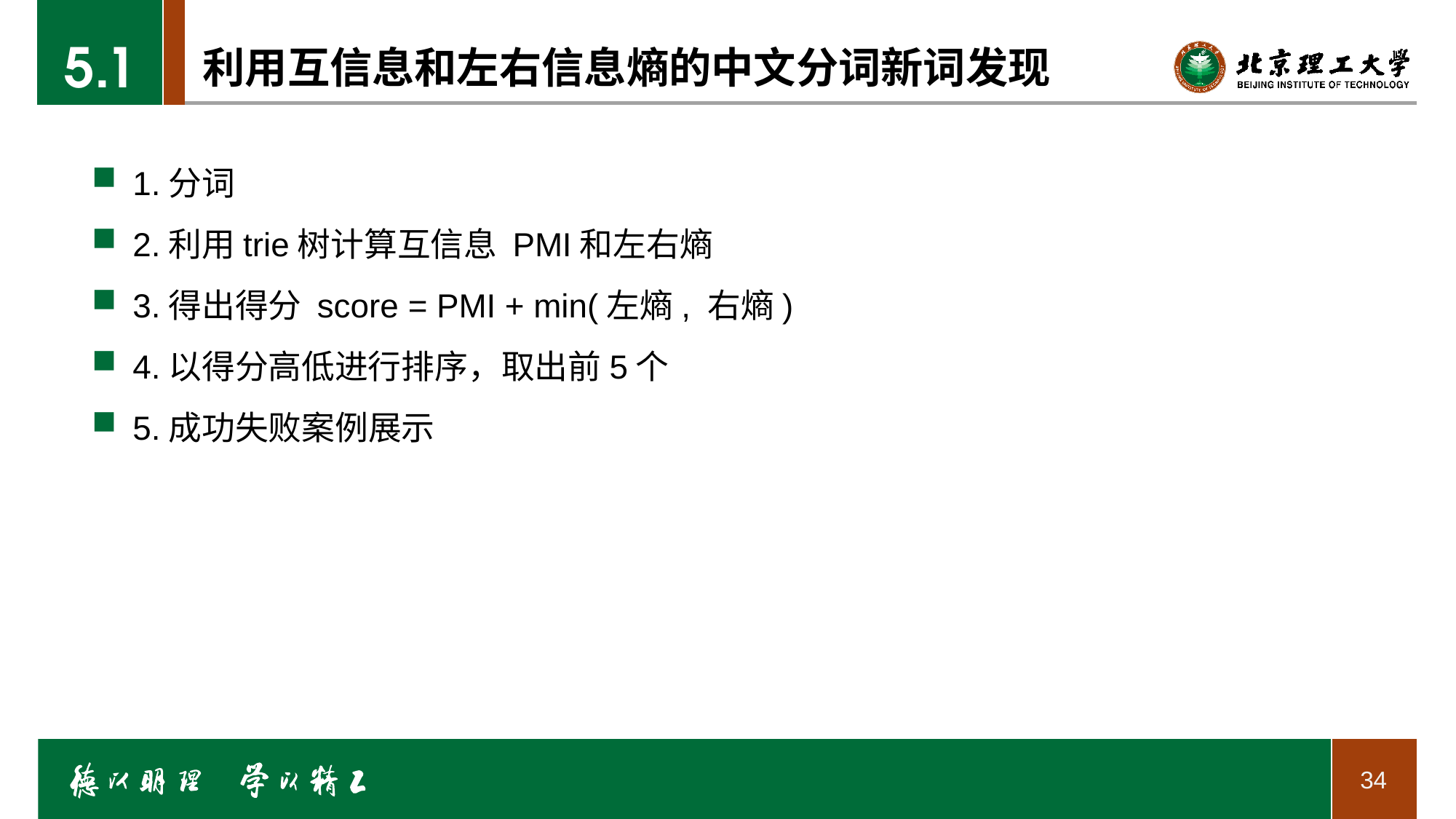

5.1
# 利用互信息和左右信息熵的中文分词新词发现
1.分词
2.利用trie树计算互信息 PMI和左右熵
3.得出得分 score = PMI + min(左熵, 右熵)
4.以得分高低进行排序，取出前5个
5.成功失败案例展示